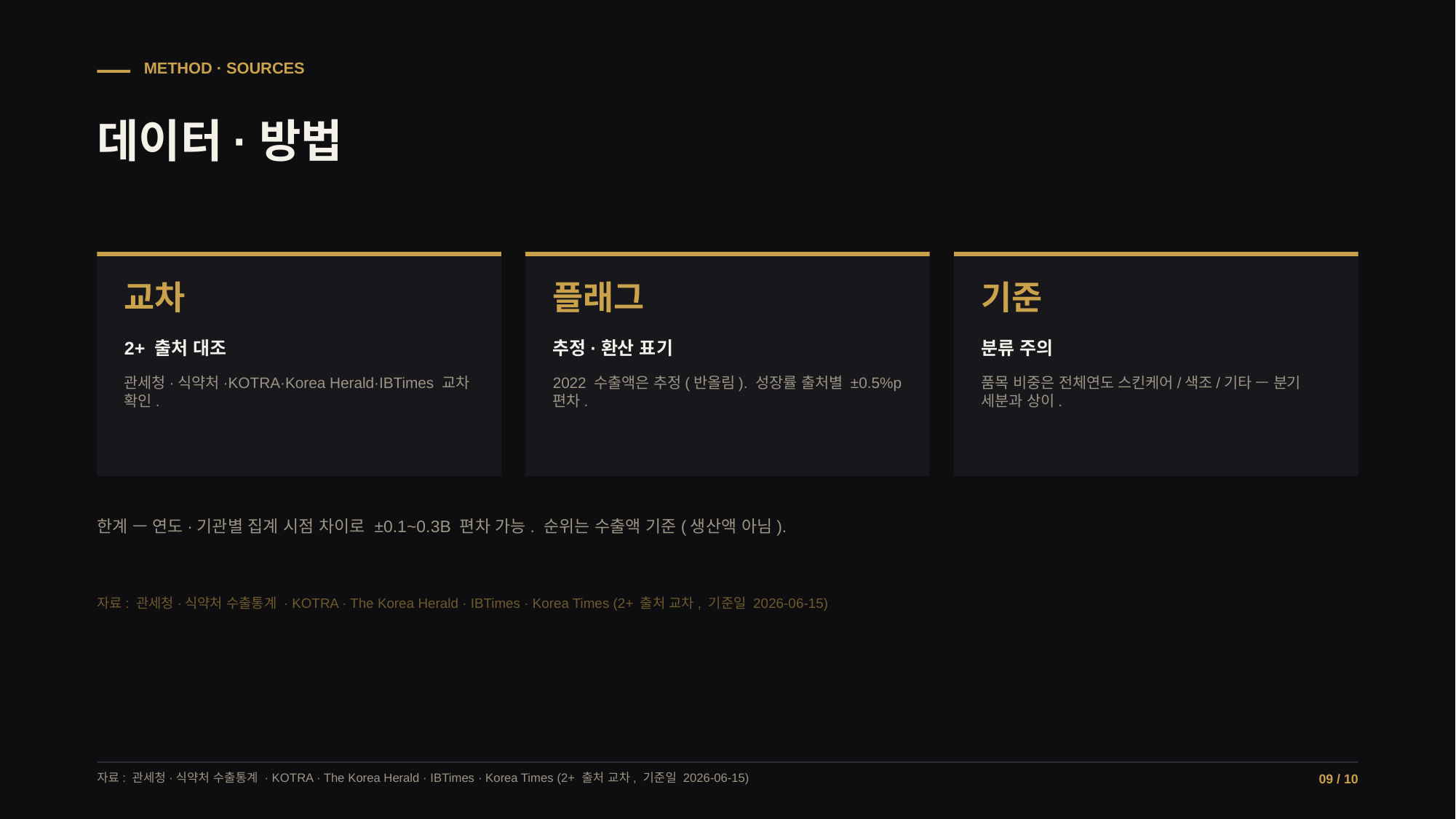

METHOD · SOURCES

데이터·방법

교차
플래그
기준
2+ 출처 대조
추정·환산 표기
분류 주의
관세청·식약처·KOTRA·Korea Herald·IBTimes 교차 확인.
2022 수출액은 추정(반올림). 성장률 출처별 ±0.5%p 편차.
품목 비중은 전체연도 스킨케어/색조/기타 — 분기 세분과 상이.
한계 — 연도·기관별 집계 시점 차이로 ±0.1~0.3B 편차 가능. 순위는 수출액 기준(생산액 아님).
자료: 관세청·식약처 수출통계 · KOTRA · The Korea Herald · IBTimes · Korea Times (2+ 출처 교차, 기준일 2026-06-15)

자료: 관세청·식약처 수출통계 · KOTRA · The Korea Herald · IBTimes · Korea Times (2+ 출처 교차, 기준일 2026-06-15)
09 / 10